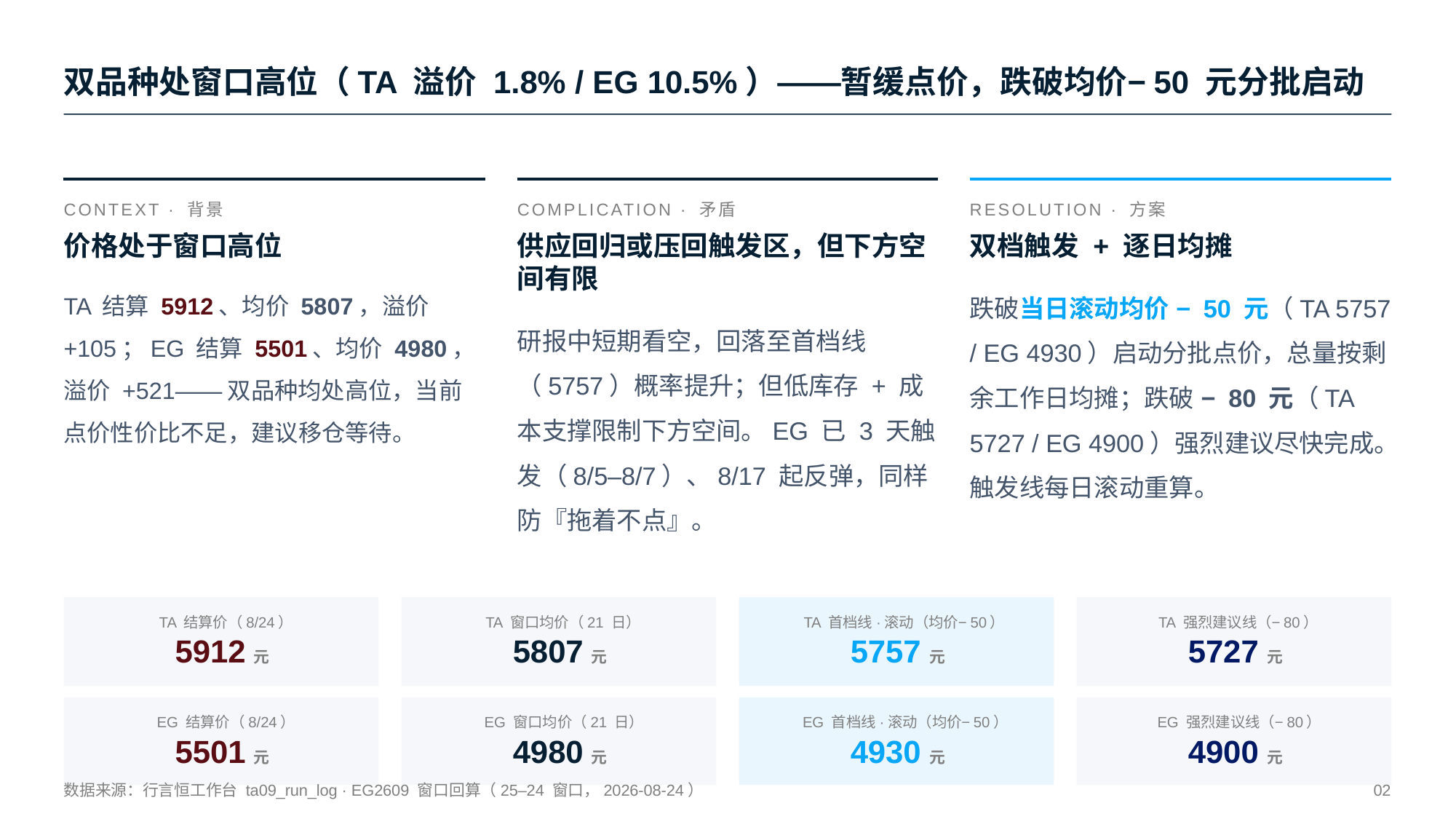

双品种处窗口高位（TA 溢价 1.8% / EG 10.5%）——暂缓点价，跌破均价−50 元分批启动

CONTEXT · 背景
COMPLICATION · 矛盾
RESOLUTION · 方案
价格处于窗口高位
供应回归或压回触发区，但下方空间有限
双档触发 + 逐日均摊
TA 结算 5912、均价 5807，溢价 +105；EG 结算 5501、均价 4980，溢价 +521——双品种均处高位，当前点价性价比不足，建议移仓等待。
跌破当日滚动均价 − 50 元（TA 5757 / EG 4930）启动分批点价，总量按剩余工作日均摊；跌破 − 80 元（TA 5727 / EG 4900）强烈建议尽快完成。触发线每日滚动重算。
研报中短期看空，回落至首档线（5757）概率提升；但低库存 + 成本支撑限制下方空间。EG 已 3 天触发（8/5–8/7）、8/17 起反弹，同样防『拖着不点』。

TA 结算价（8/24）
TA 窗口均价（21 日）
TA 首档线·滚动（均价−50）
TA 强烈建议线（−80）
5912 元
5807 元
5757 元
5727 元

EG 结算价（8/24）
EG 窗口均价（21 日）
EG 首档线·滚动（均价−50）
EG 强烈建议线（−80）
5501 元
4980 元
4930 元
4900 元
数据来源：行言恒工作台 ta09_run_log · EG2609 窗口回算（25–24 窗口，2026-08-24）
02